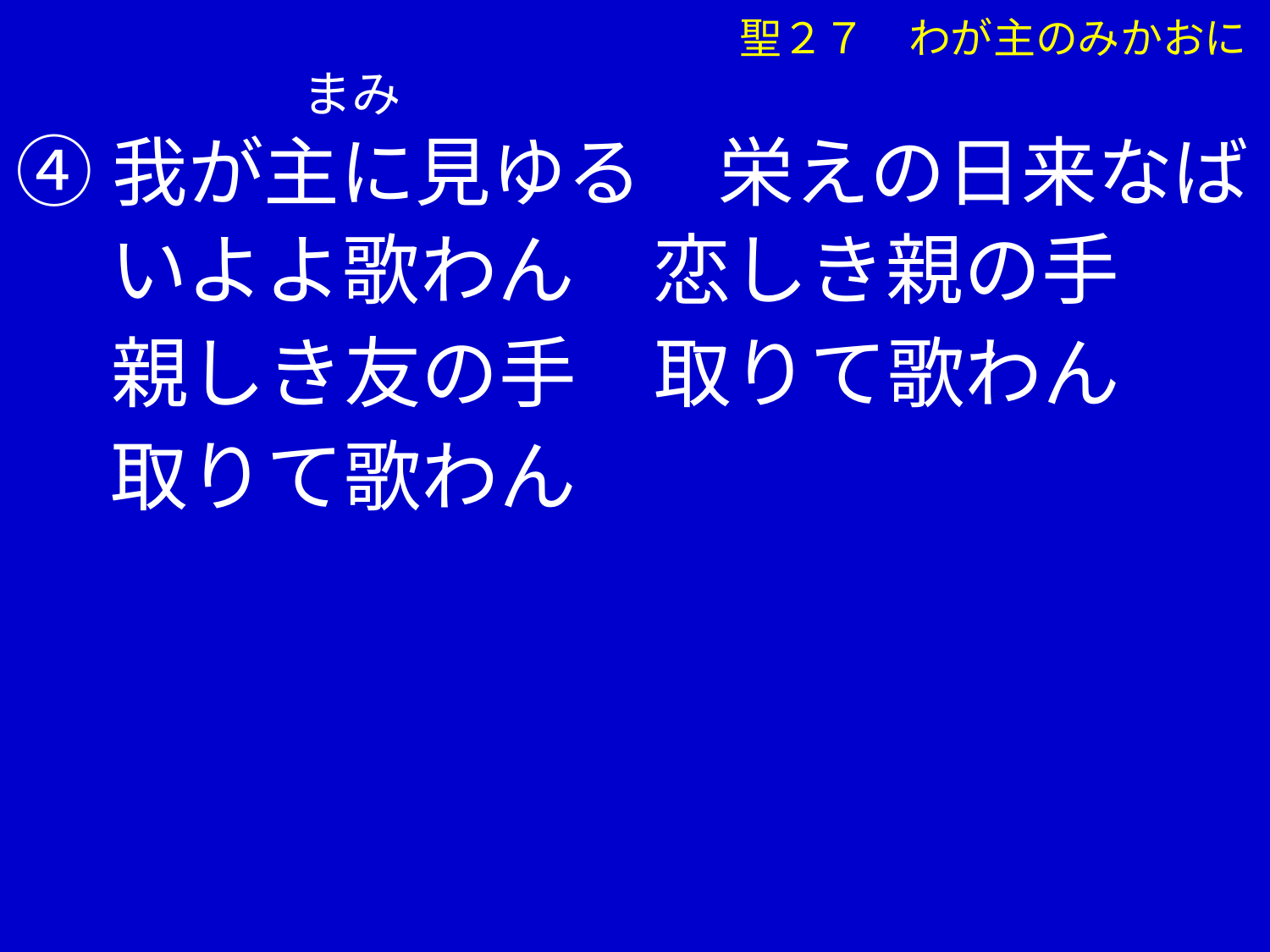

聖２７　わが主のみかおに
                         まみ
④我が主に見ゆる　栄えの日来なば
　 いよよ歌わん　恋しき親の手
　 親しき友の手　取りて歌わん
　 取りて歌わん